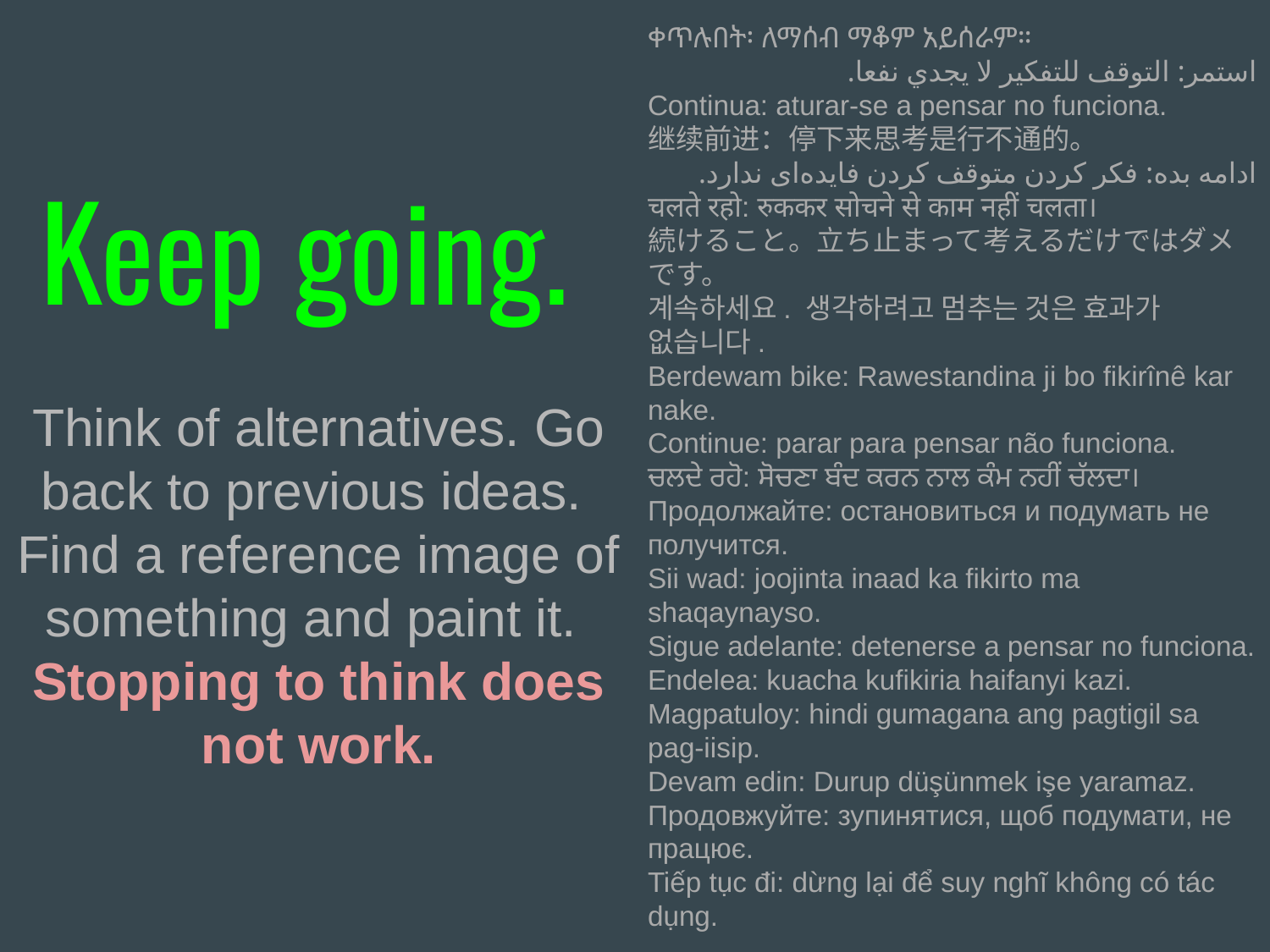

Keep going.

Think of alternatives. Go back to previous ideas.
Find a reference image of something and paint it.
Stopping to think does not work.
ቀጥሉበት፡ ለማሰብ ማቆም አይሰራም።
استمر: التوقف للتفكير لا يجدي نفعا.
Continua: aturar-se a pensar no funciona.
继续前进：停下来思考是行不通的。
ادامه بده: فکر کردن متوقف کردن فایده‌ای ندارد.
चलते रहो: रुककर सोचने से काम नहीं चलता।
続けること。立ち止まって考えるだけではダメです。
계속하세요. 생각하려고 멈추는 것은 효과가 없습니다.
Berdewam bike: Rawestandina ji bo fikirînê kar nake.
Continue: parar para pensar não funciona.
ਚਲਦੇ ਰਹੋ: ਸੋਚਣਾ ਬੰਦ ਕਰਨ ਨਾਲ ਕੰਮ ਨਹੀਂ ਚੱਲਦਾ।
Продолжайте: остановиться и подумать не получится.
Sii wad: joojinta inaad ka fikirto ma shaqaynayso.
Sigue adelante: detenerse a pensar no funciona.
Endelea: kuacha kufikiria haifanyi kazi.
Magpatuloy: hindi gumagana ang pagtigil sa pag-iisip.
Devam edin: Durup düşünmek işe yaramaz.
Продовжуйте: зупинятися, щоб подумати, не працює.
Tiếp tục đi: dừng lại để suy nghĩ không có tác dụng.